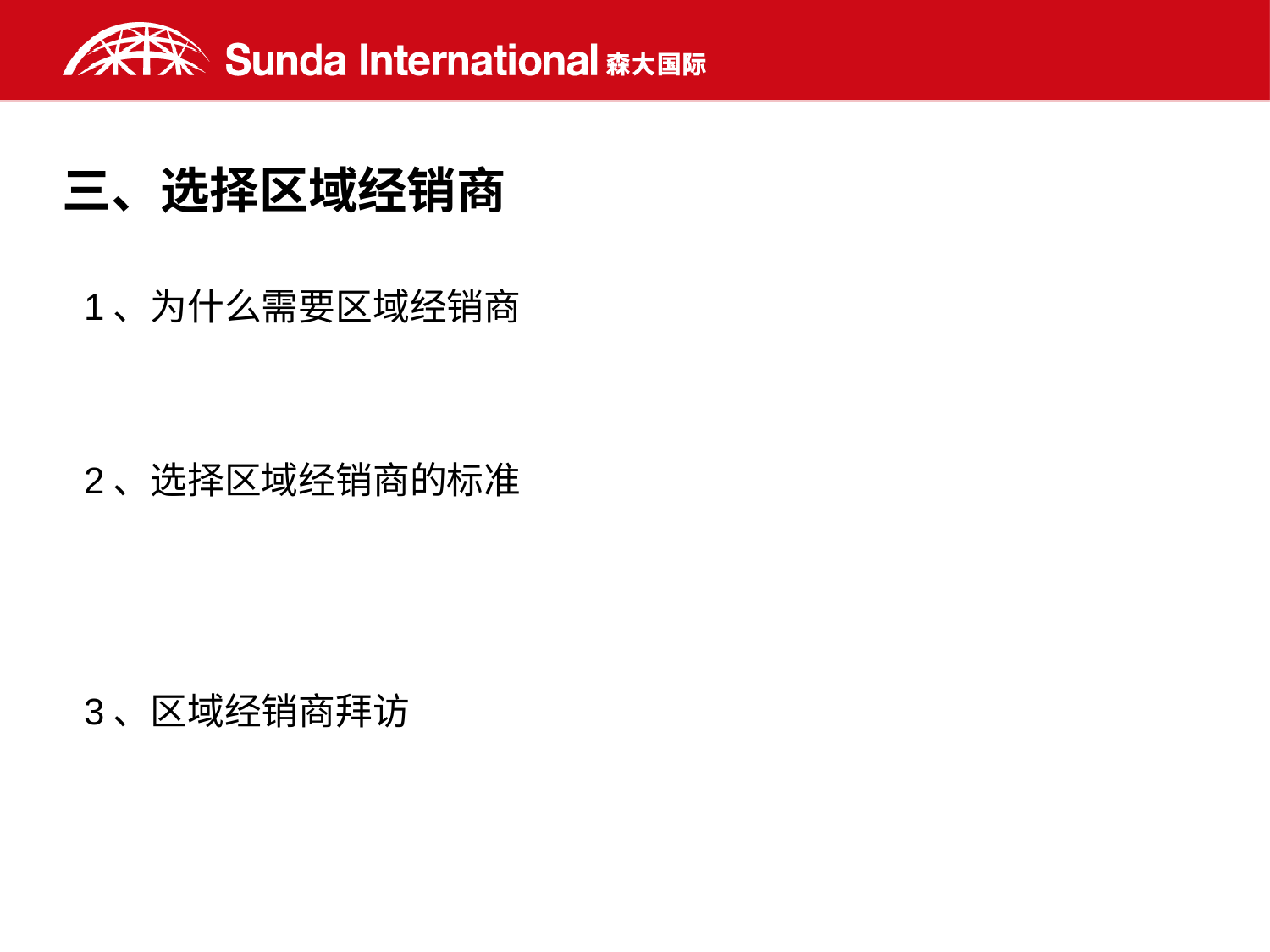

# 三、选择区域经销商
1、为什么需要区域经销商

2、选择区域经销商的标准

3、区域经销商拜访